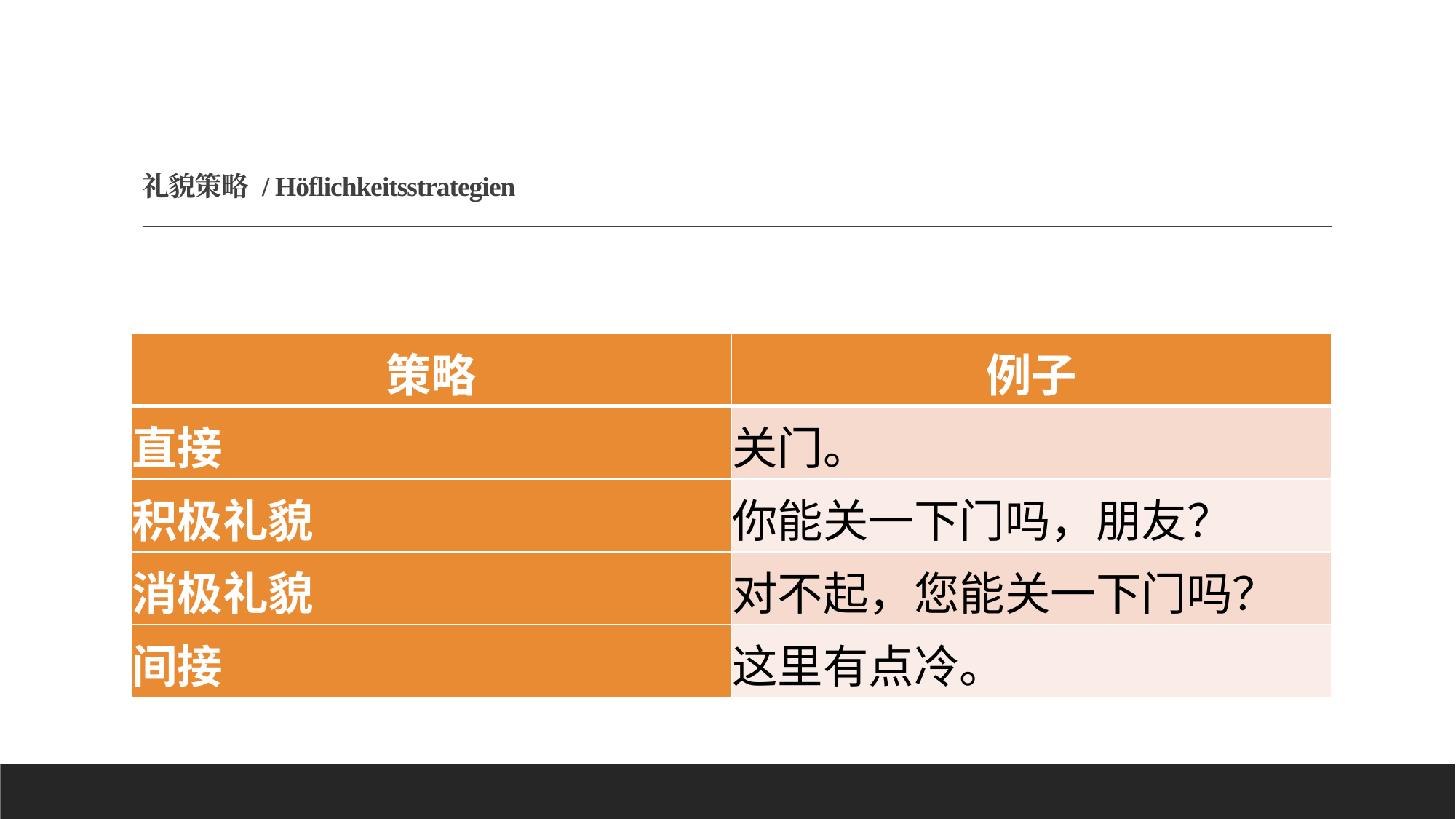

# 礼貌策略 / Höflichkeitsstrategien
| 策略 | 例子 |
| --- | --- |
| 直接 | 关门。 |
| 积极礼貌 | 你能关一下门吗，朋友？ |
| 消极礼貌 | 对不起，您能关一下门吗？ |
| 间接 | 这里有点冷。 |